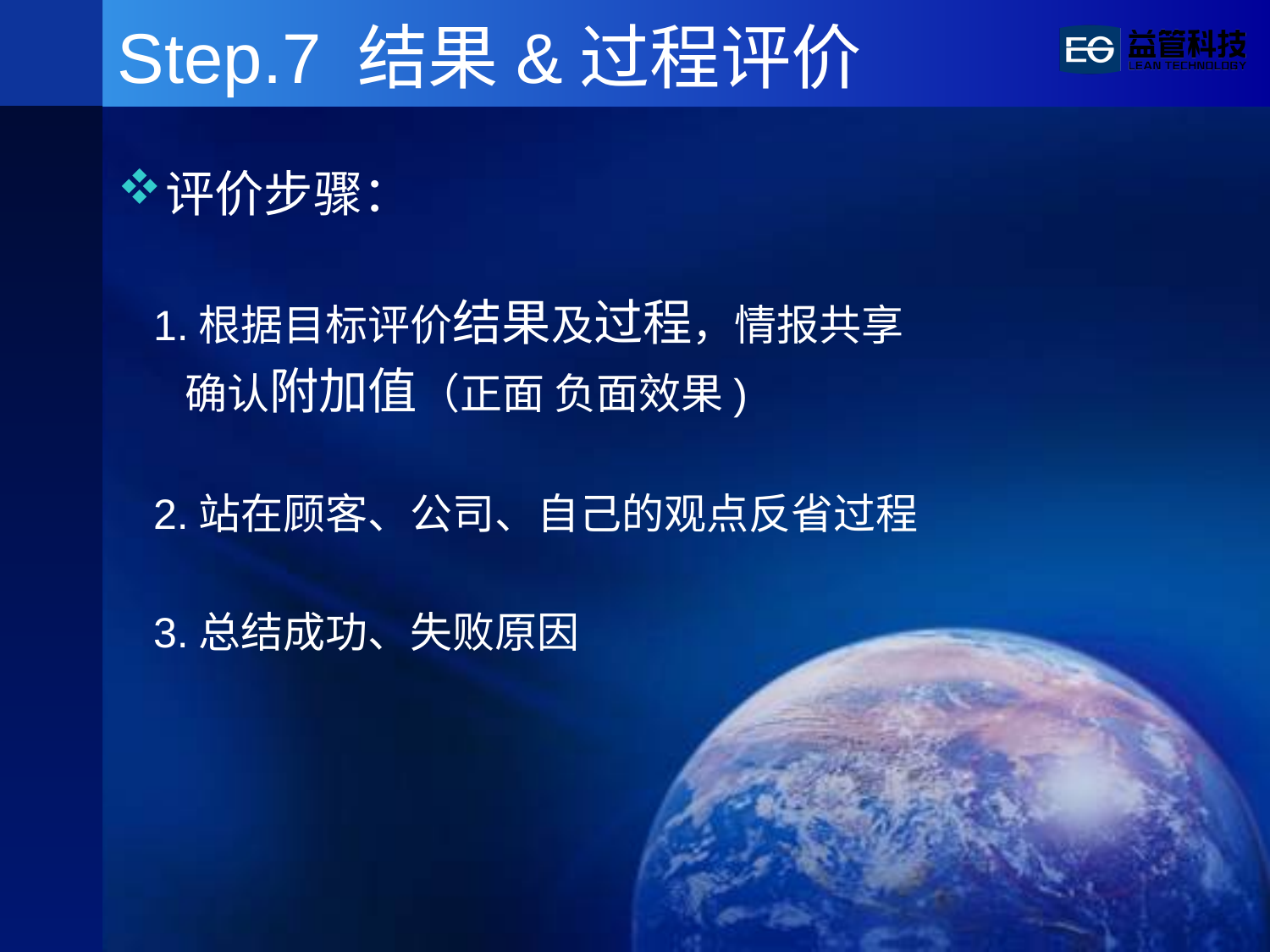

# Step.7 结果&过程评价
评价步骤：

   1.根据目标评价结果及过程，情报共享
      确认附加值（正面 负面效果)

   2.站在顾客、公司、自己的观点反省过程

   3.总结成功、失败原因